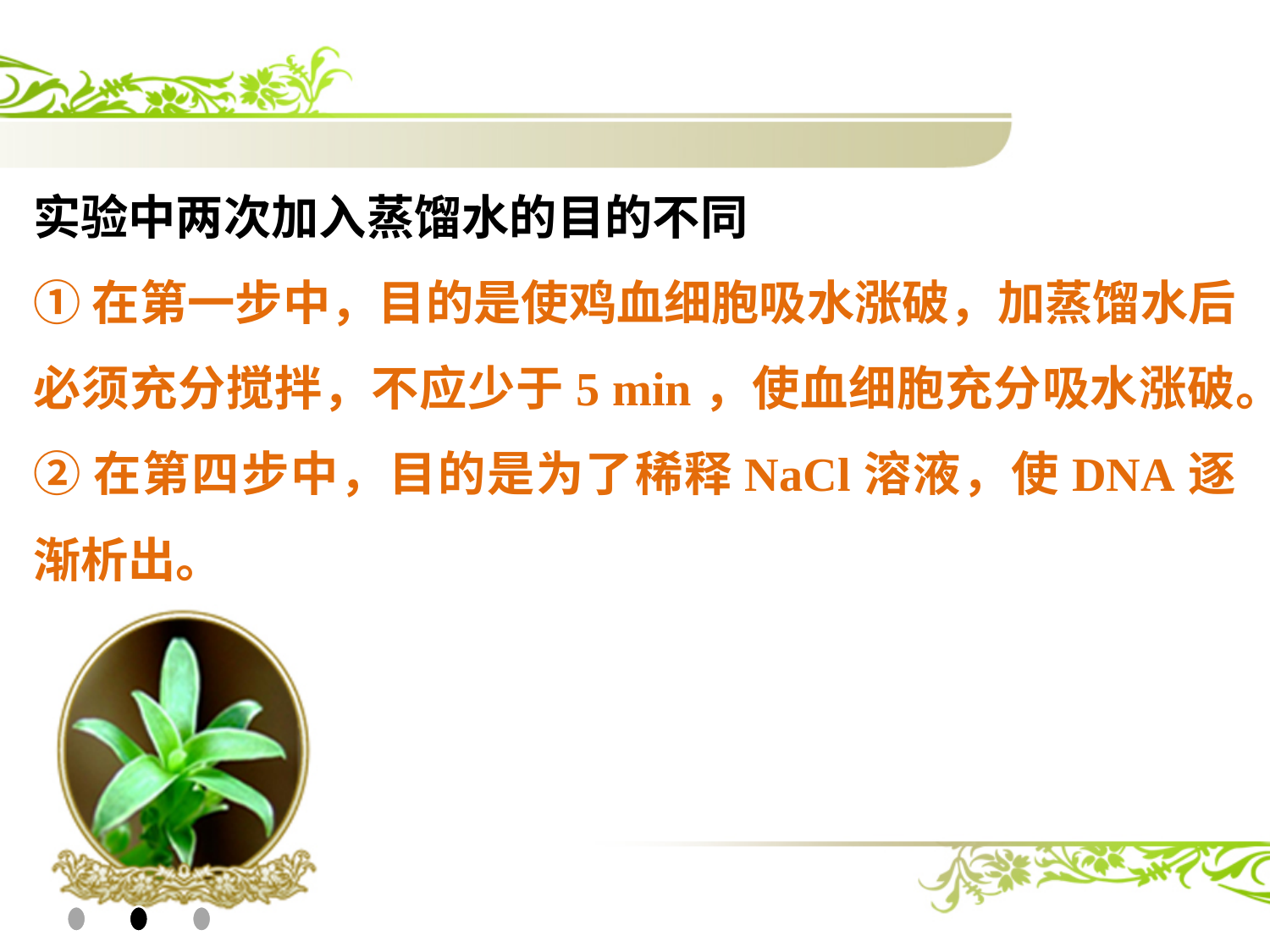

实验中两次加入蒸馏水的目的不同
①在第一步中，目的是使鸡血细胞吸水涨破，加蒸馏水后必须充分搅拌，不应少于5 min，使血细胞充分吸水涨破。
②在第四步中，目的是为了稀释NaCl溶液，使DNA逐渐析出。